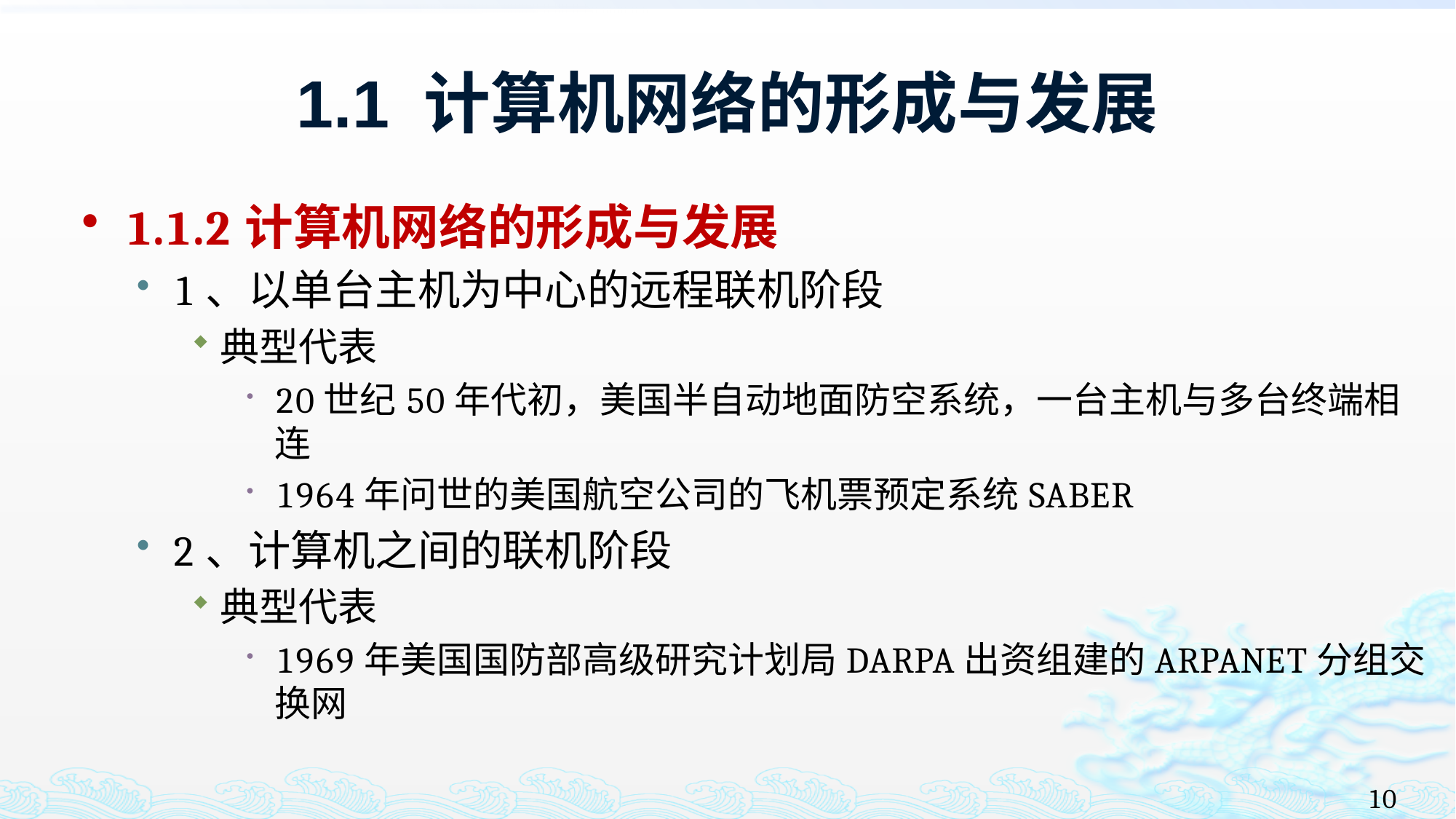

# 1.1 计算机网络的形成与发展
1.1.2计算机网络的形成与发展
1、以单台主机为中心的远程联机阶段
典型代表
20世纪50年代初，美国半自动地面防空系统，一台主机与多台终端相连
1964年问世的美国航空公司的飞机票预定系统SABER
2、计算机之间的联机阶段
典型代表
1969年美国国防部高级研究计划局DARPA出资组建的ARPANET分组交换网
10